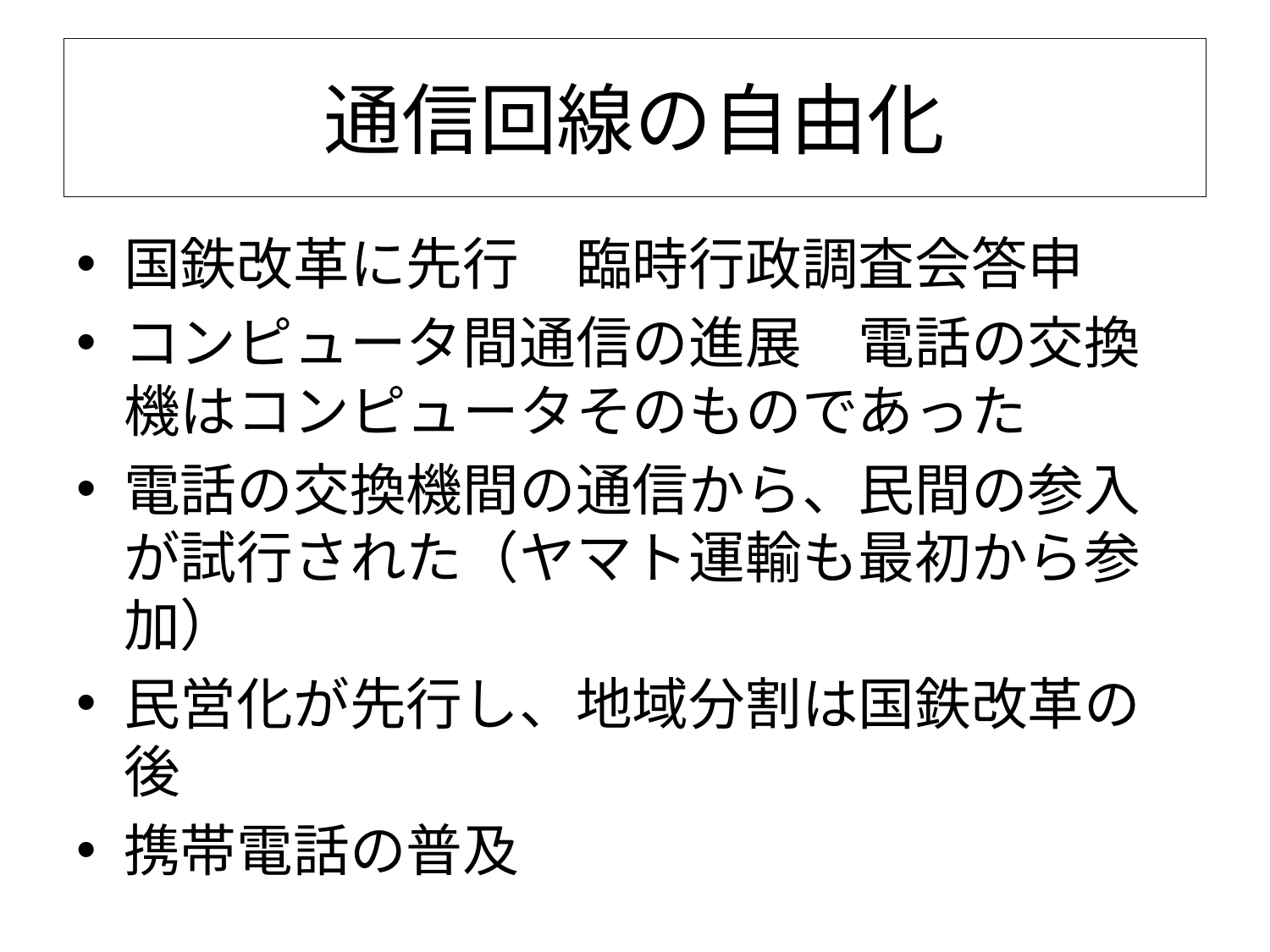

# 通信回線の自由化
国鉄改革に先行　臨時行政調査会答申
コンピュータ間通信の進展　電話の交換機はコンピュータそのものであった
電話の交換機間の通信から、民間の参入が試行された（ヤマト運輸も最初から参加）
民営化が先行し、地域分割は国鉄改革の後
携帯電話の普及